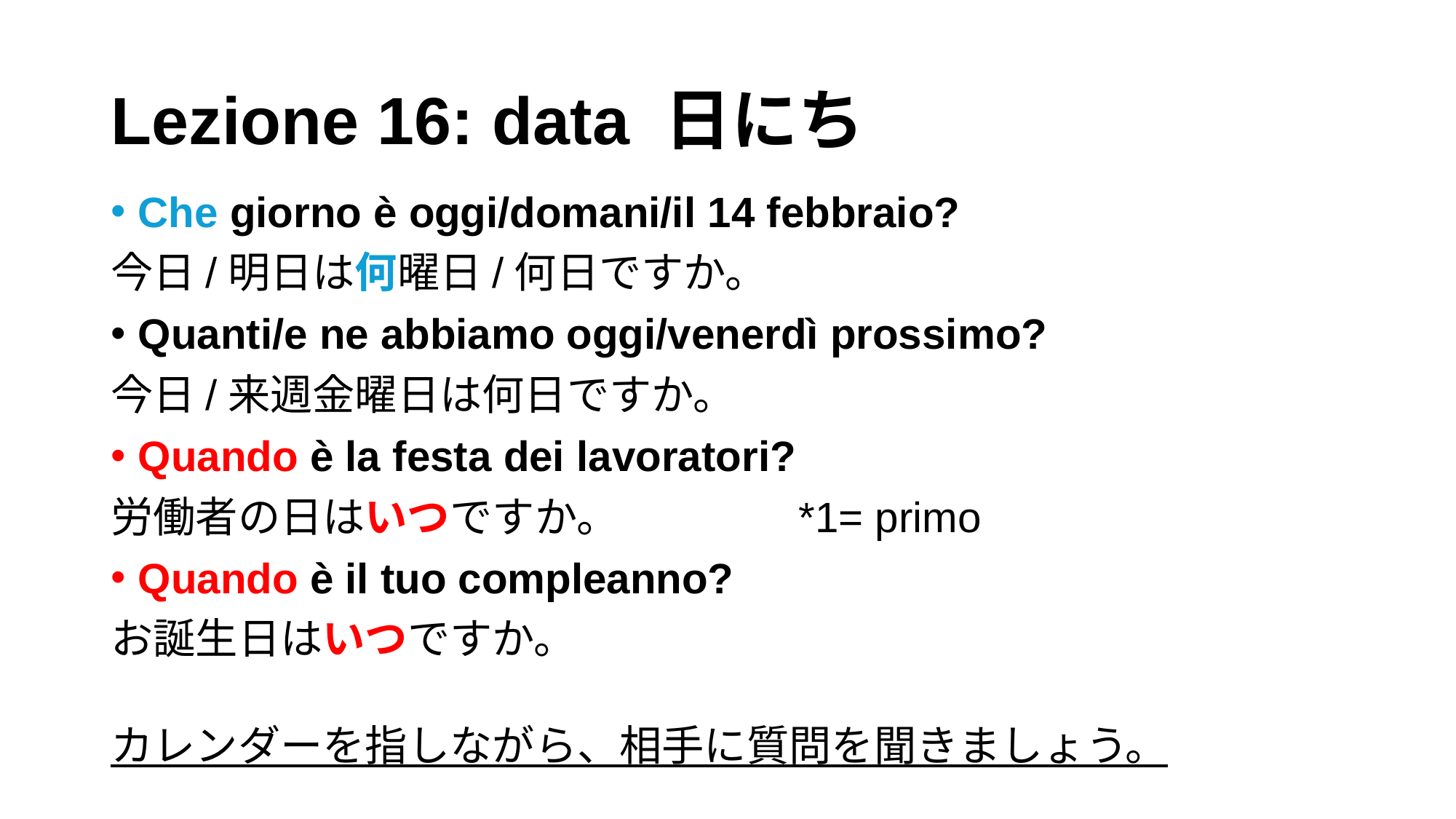

# Lezione 16: data 日にち
Che giorno è oggi/domani/il 14 febbraio?
今日/明日は何曜日/何日ですか。
Quanti/e ne abbiamo oggi/venerdì prossimo?
今日/来週金曜日は何日ですか。
Quando è la festa dei lavoratori?
労働者の日はいつですか。　　　　*1= primo
Quando è il tuo compleanno?
お誕生日はいつですか。
カレンダーを指しながら、相手に質問を聞きましょう。